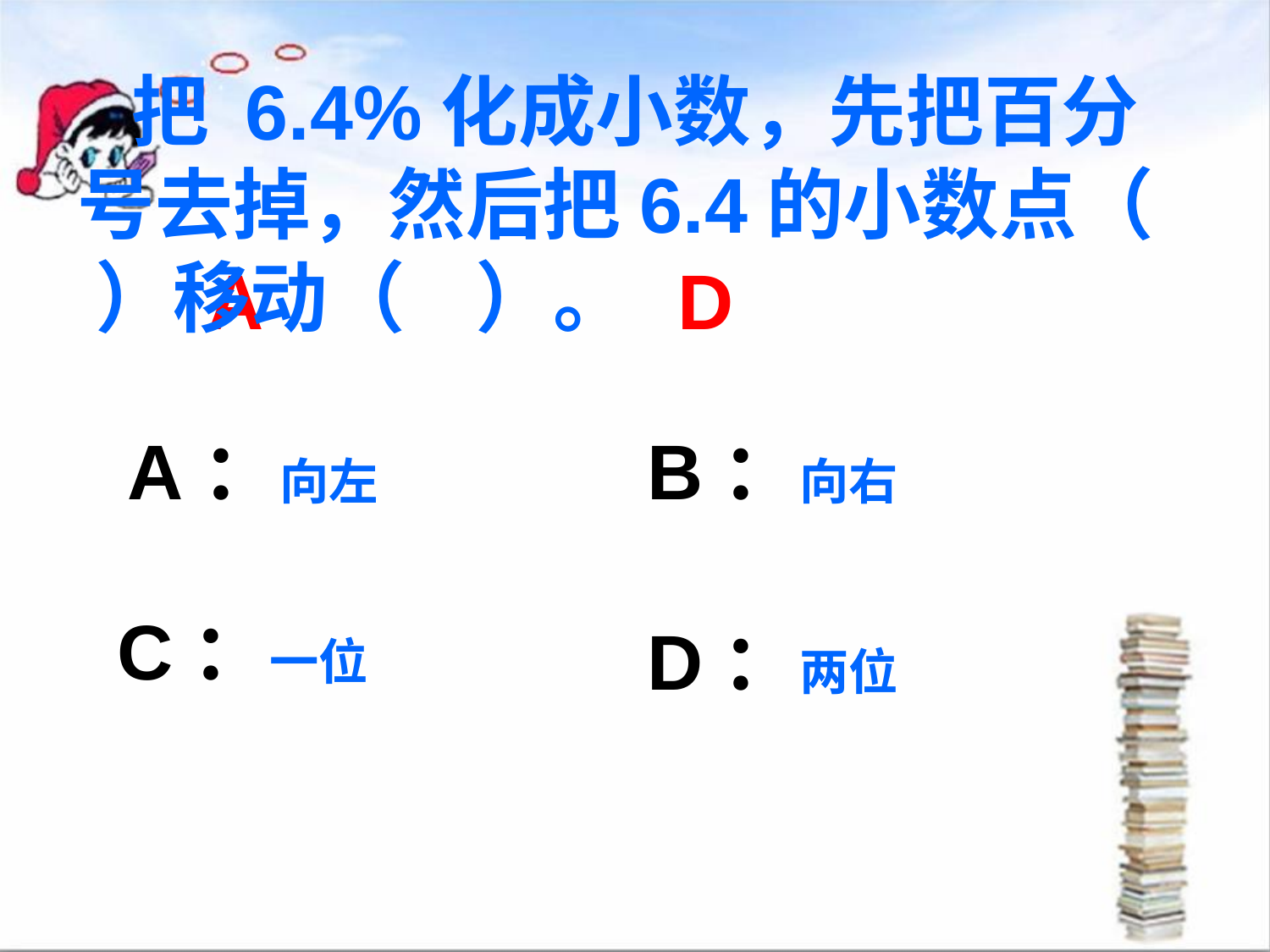

把 6.4%化成小数，先把百分号去掉，然后把6.4的小数点（    ）移动（    ）。
A
D
A：向左
B：向右
C：一位
D：两位